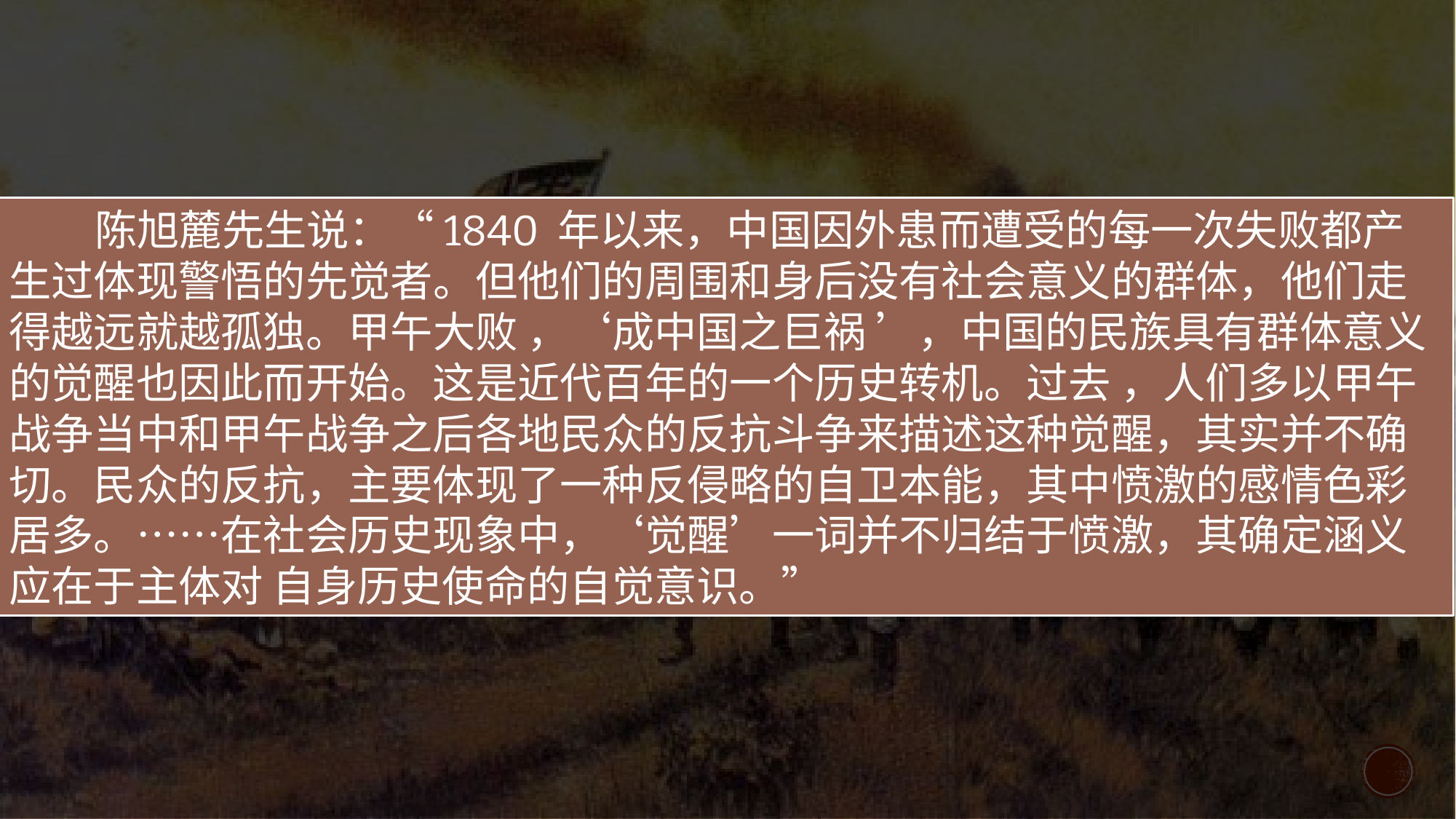

陈旭麓先生说：“1840 年以来，中国因外患而遭受的每一次失败都产生过体现警悟的先觉者。但他们的周围和身后没有社会意义的群体，他们走得越远就越孤独。甲午大败 ，‘成中国之巨祸 ’，中国的民族具有群体意义的觉醒也因此而开始。这是近代百年的一个历史转机。过去 ，人们多以甲午战争当中和甲午战争之后各地民众的反抗斗争来描述这种觉醒，其实并不确切。民众的反抗，主要体现了一种反侵略的自卫本能，其中愤激的感情色彩居多。⋯⋯在社会历史现象中，‘觉醒’一词并不归结于愤激，其确定涵义应在于主体对 自身历史使命的自觉意识。”